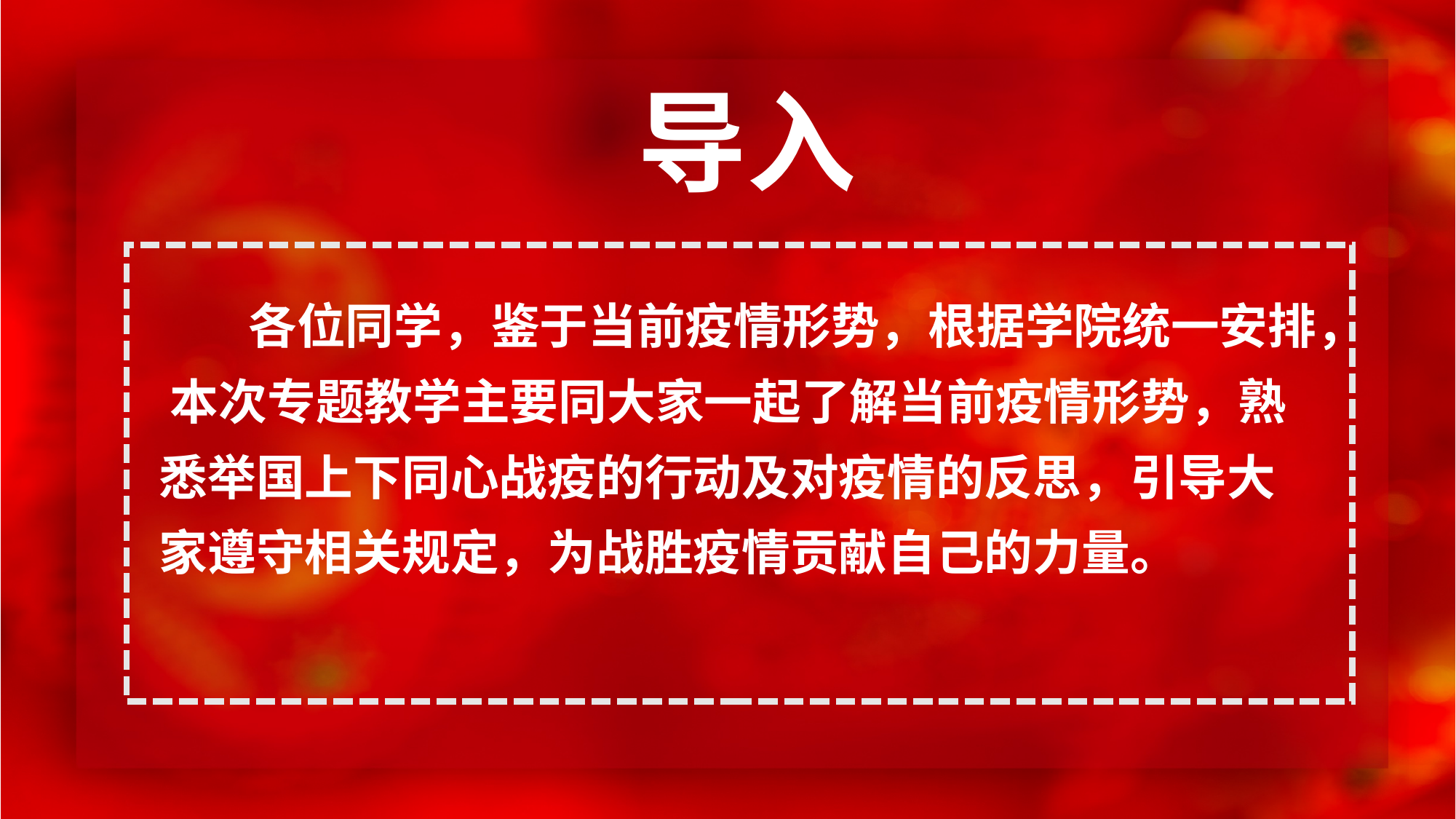

导入

       各位同学，鉴于当前疫情形势，根据学院统一安排， 本次专题教学主要同大家一起了解当前疫情形势，熟悉举国上下同心战疫的行动及对疫情的反思，引导大家遵守相关规定，为战胜疫情贡献自己的力量。